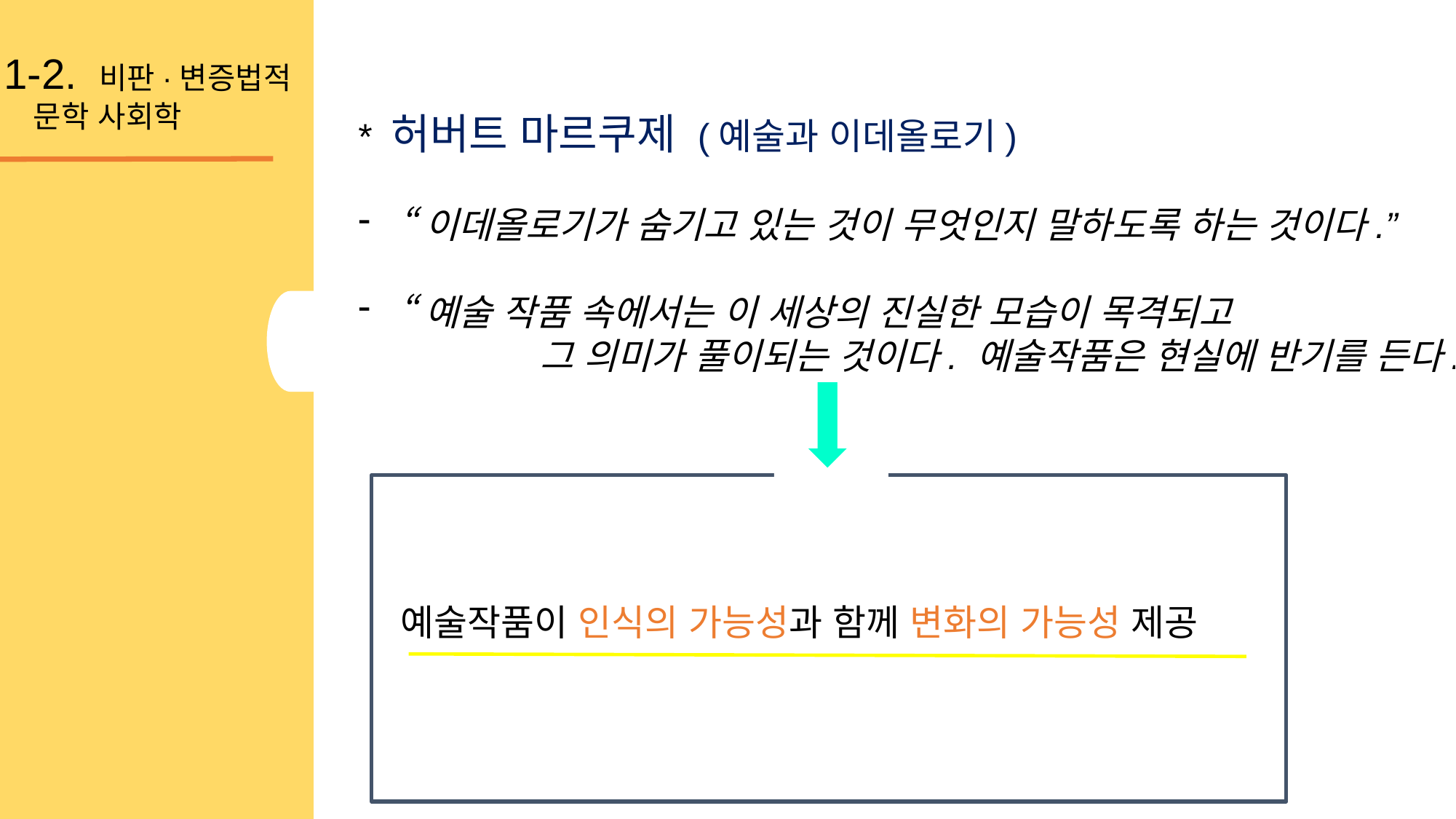

1-2. 비판·변증법적
    문학 사회학
* 허버트 마르쿠제 (예술과 이데올로기)

“이데올로기가 숨기고 있는 것이 무엇인지 말하도록 하는 것이다.”

“예술 작품 속에서는 이 세상의 진실한 모습이 목격되고
                 그 의미가 풀이되는 것이다. 예술작품은 현실에 반기를 든다.”

예술작품이 인식의 가능성과 함께 변화의 가능성 제공